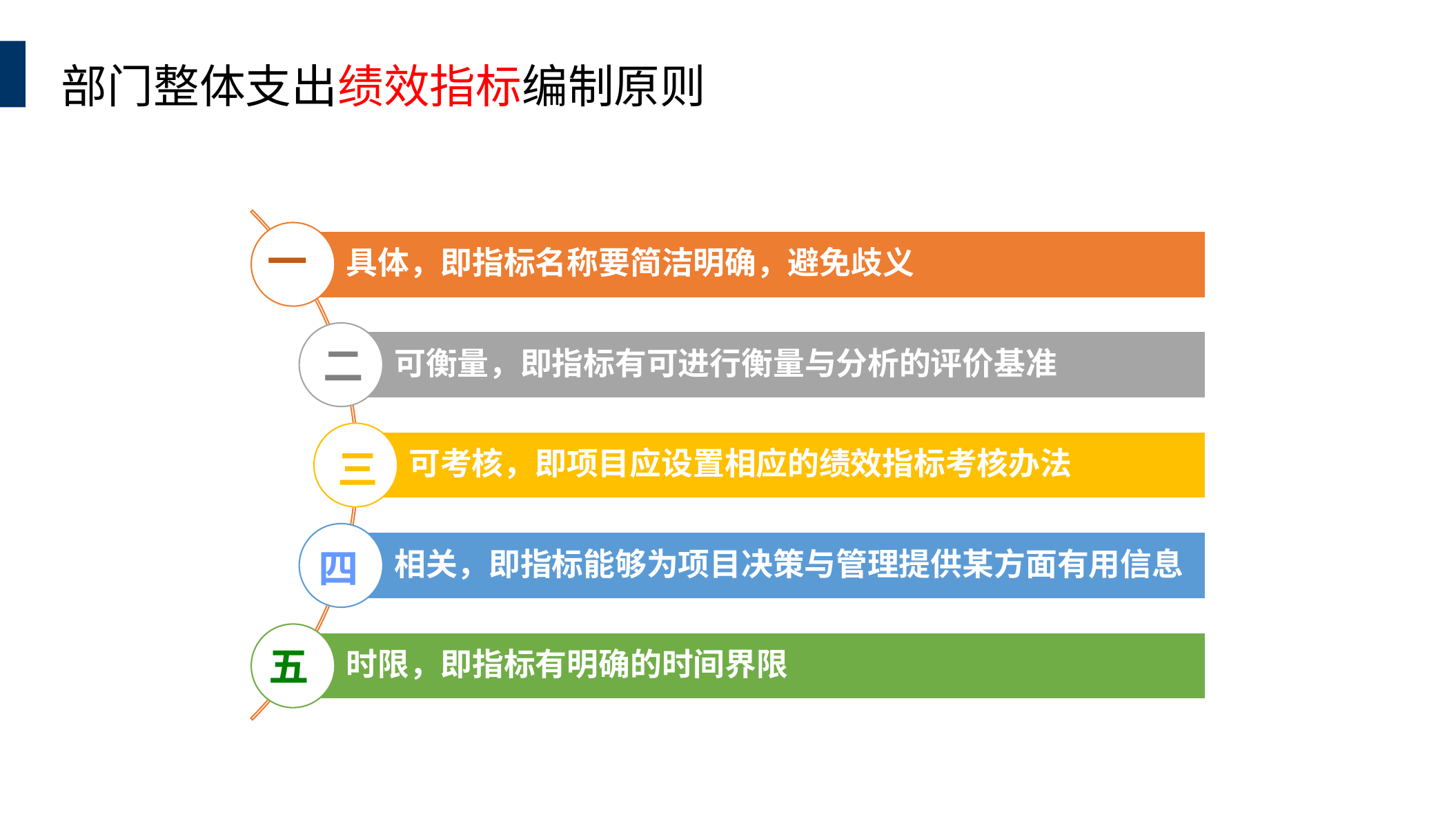

部门整体支出绩效指标编制原则
ADD RELATED TITLE WORDS
具体，即指标名称要简洁明确，避免歧义
可衡量，即指标有可进行衡量与分析的评价基准
可考核，即项目应设置相应的绩效指标考核办法
相关，即指标能够为项目决策与管理提供某方面有用信息
时限，即指标有明确的时间界限
一
二
三
四
五